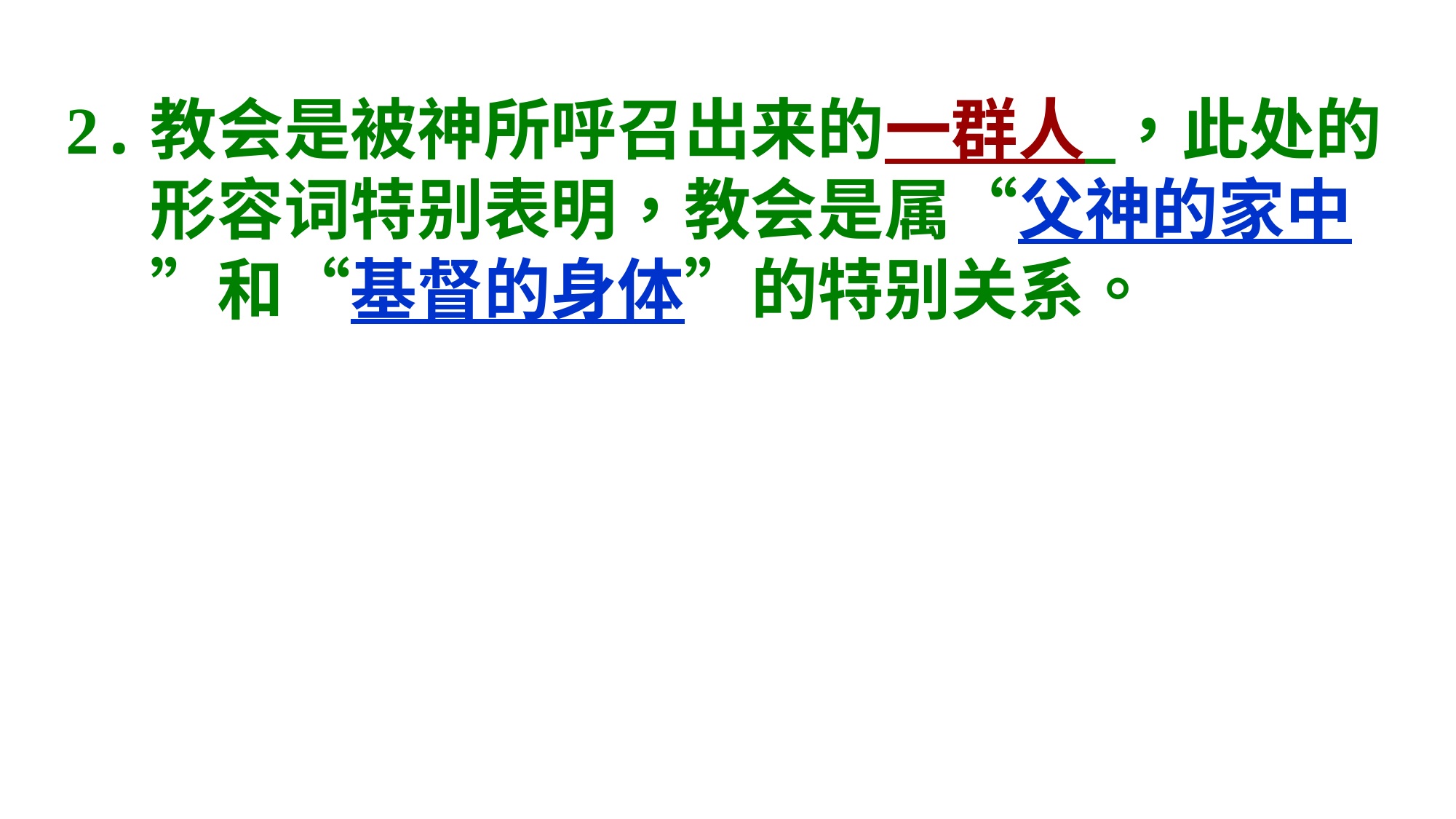

2.	教会是被神所呼召出来的一群人  ，此处的形容词特别表明，教会是属“父神的家中”和“基督的身体”的特别关系。